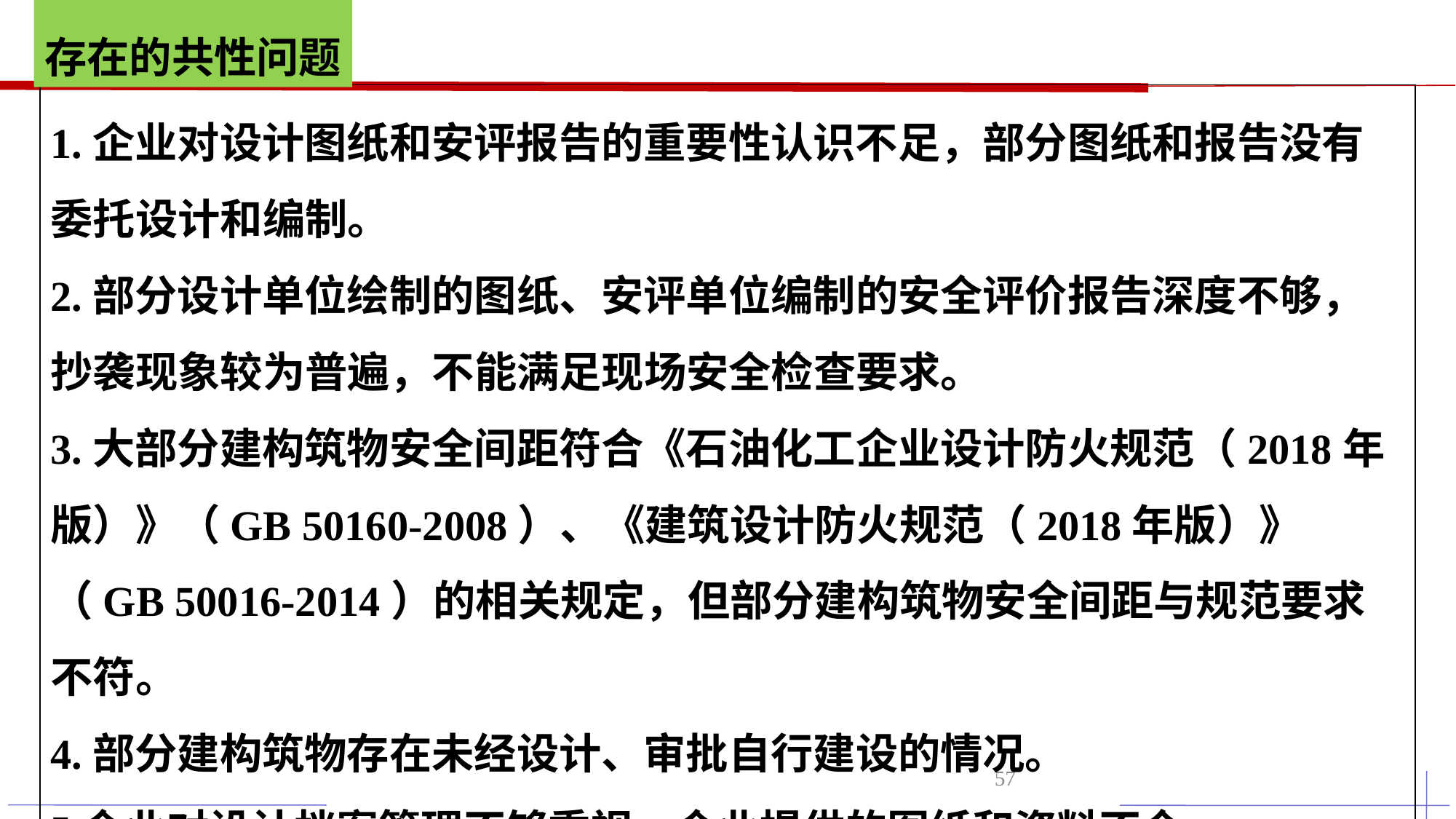

存在的共性问题
1.企业对设计图纸和安评报告的重要性认识不足，部分图纸和报告没有委托设计和编制。
2.部分设计单位绘制的图纸、安评单位编制的安全评价报告深度不够，抄袭现象较为普遍，不能满足现场安全检查要求。
3.大部分建构筑物安全间距符合《石油化工企业设计防火规范（2018年版）》（GB 50160-2008）、《建筑设计防火规范（2018年版）》（GB 50016-2014）的相关规定，但部分建构筑物安全间距与规范要求不符。
4.部分建构筑物存在未经设计、审批自行建设的情况。
5企业对设计档案管理不够重视，企业提供的图纸和资料不全。
57